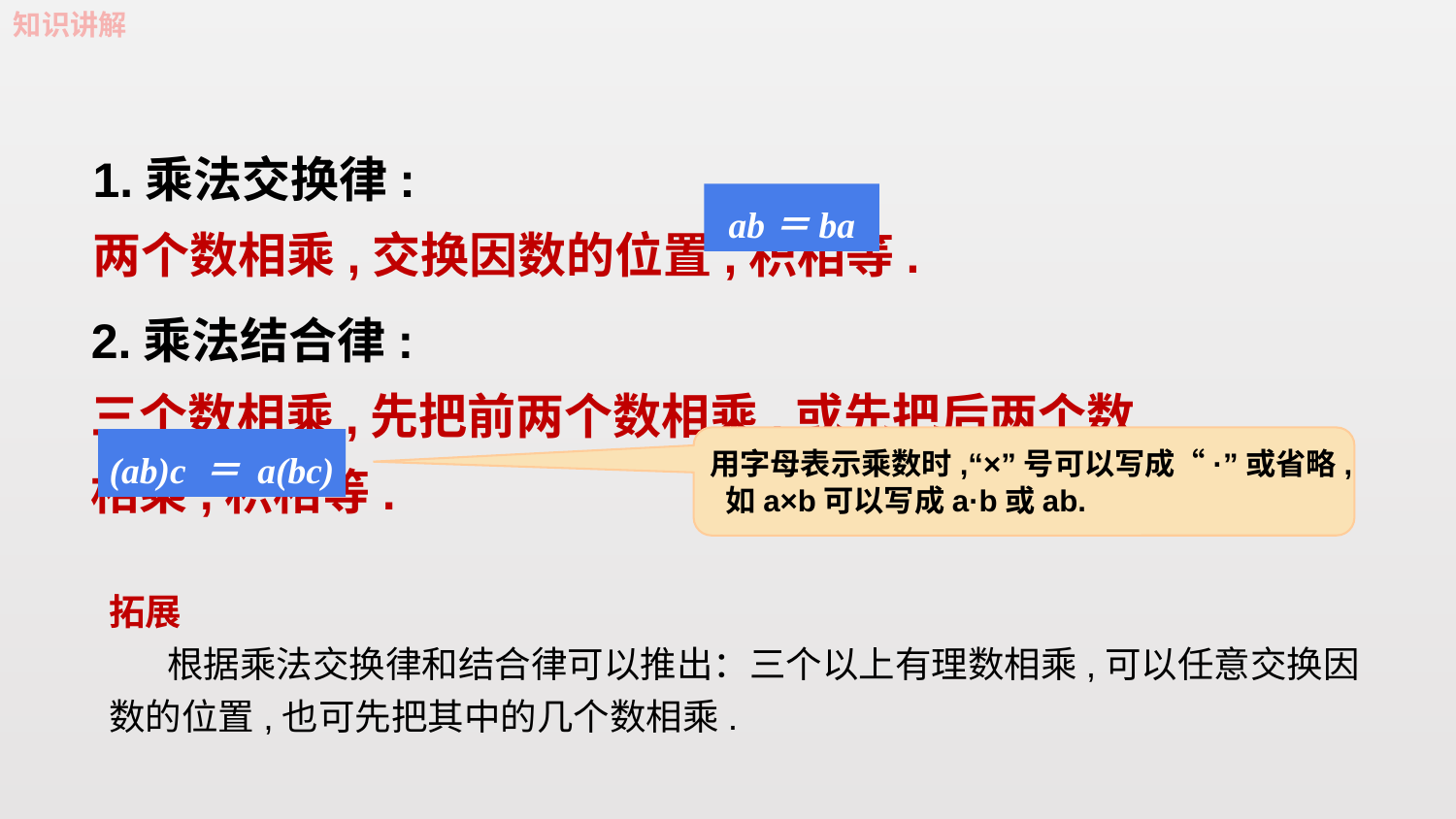

知识讲解
1.乘法交换律:
两个数相乘,交换因数的位置,积相等.
ab＝ba
2.乘法结合律:
三个数相乘,先把前两个数相乘,或先把后两个数相乘,积相等.
用字母表示乘数时,“×”号可以写成“·”或省略, 如a×b可以写成a·b或ab.
(ab)c ＝ a(bc)
拓展
      根据乘法交换律和结合律可以推出：三个以上有理数相乘,可以任意交换因数的位置,也可先把其中的几个数相乘.